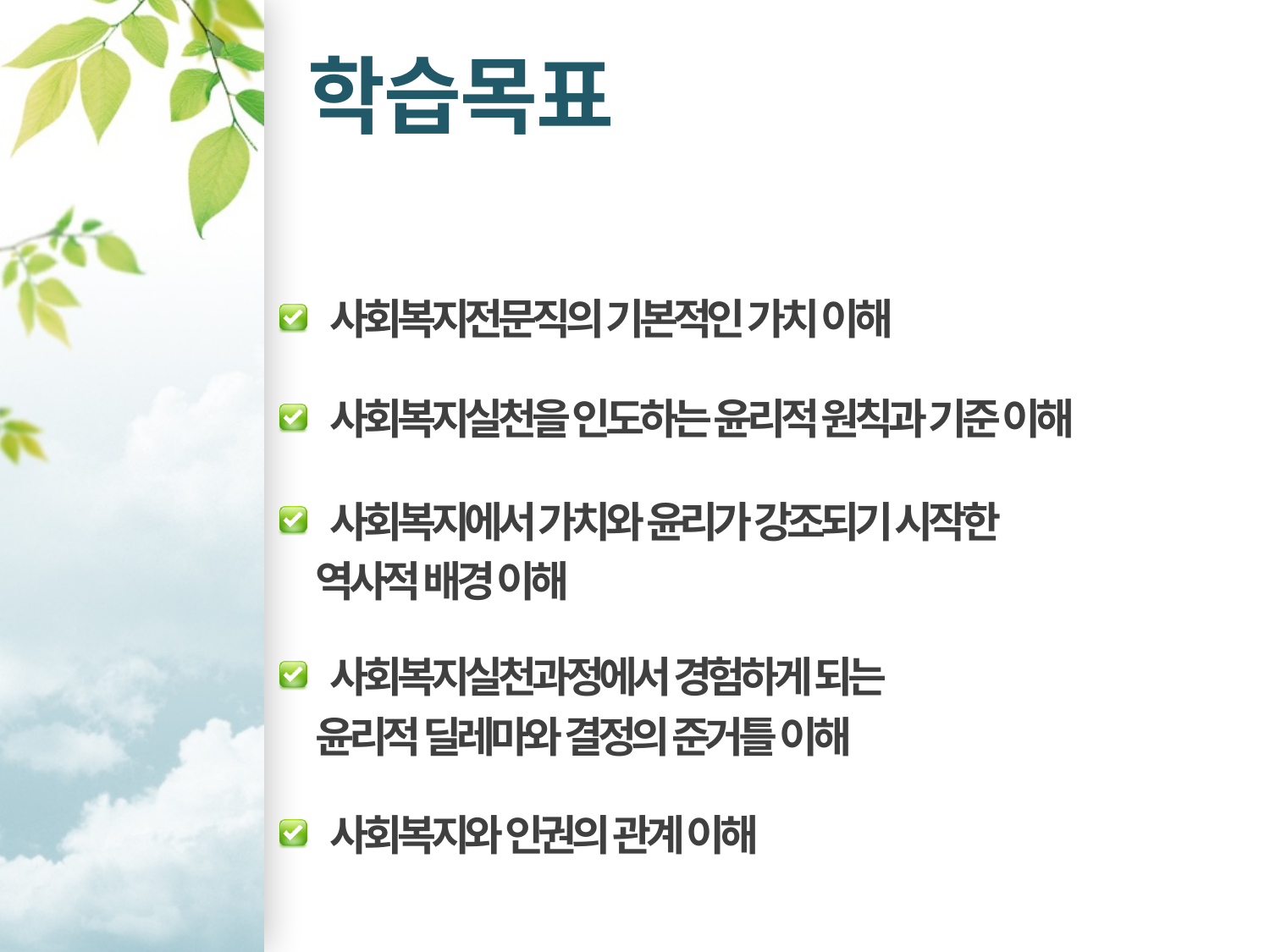

# 학습목표
 사회복지전문직의 기본적인 가치 이해
 사회복지실천을 인도하는 윤리적 원칙과 기준 이해
 사회복지에서 가치와 윤리가 강조되기 시작한
역사적 배경 이해
 사회복지실천과정에서 경험하게 되는
윤리적 딜레마와 결정의 준거틀 이해
 사회복지와 인권의 관계 이해